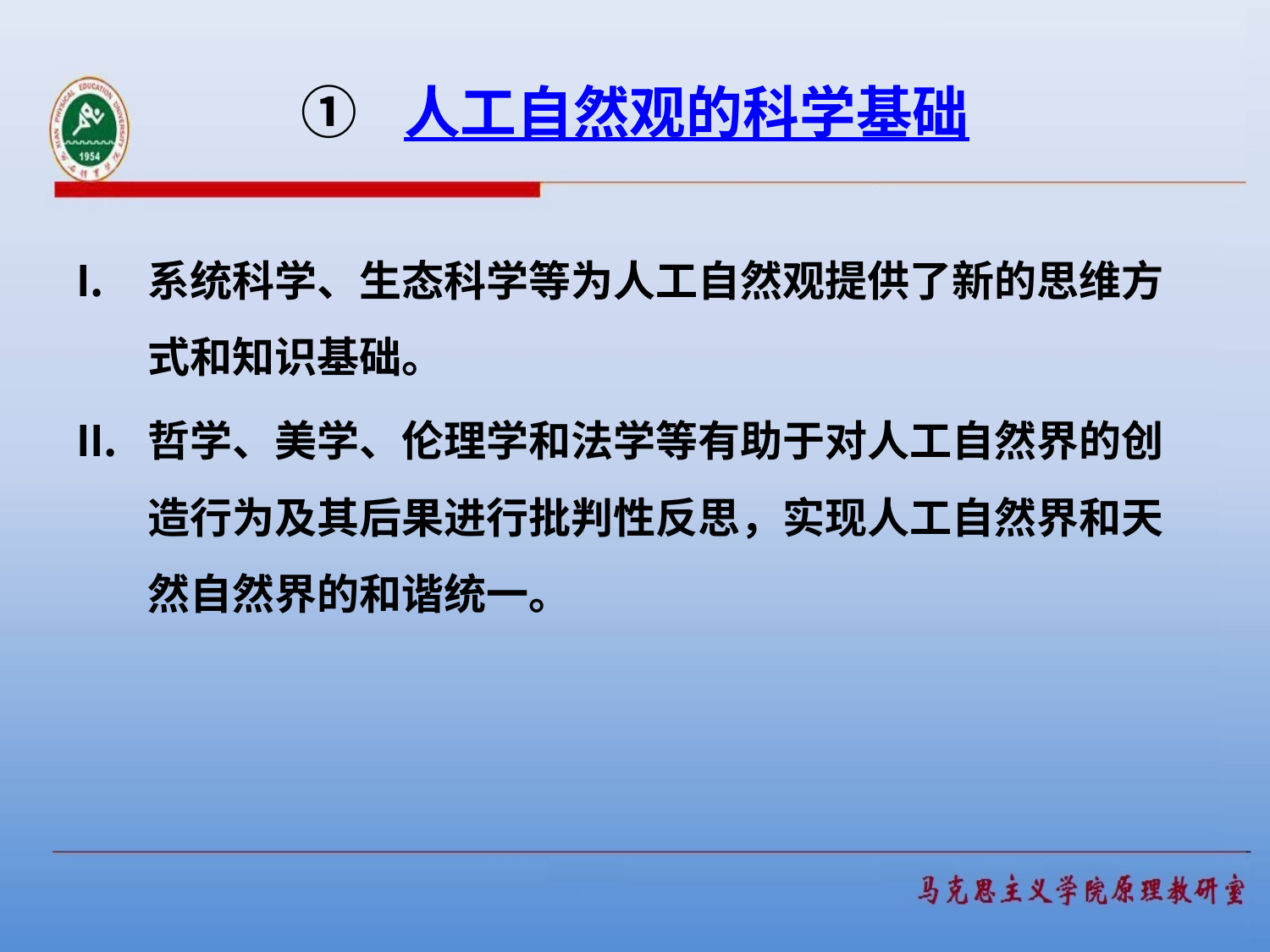

# 人工自然观的科学基础
系统科学、生态科学等为人工自然观提供了新的思维方式和知识基础。
哲学、美学、伦理学和法学等有助于对人工自然界的创造行为及其后果进行批判性反思，实现人工自然界和天然自然界的和谐统一。